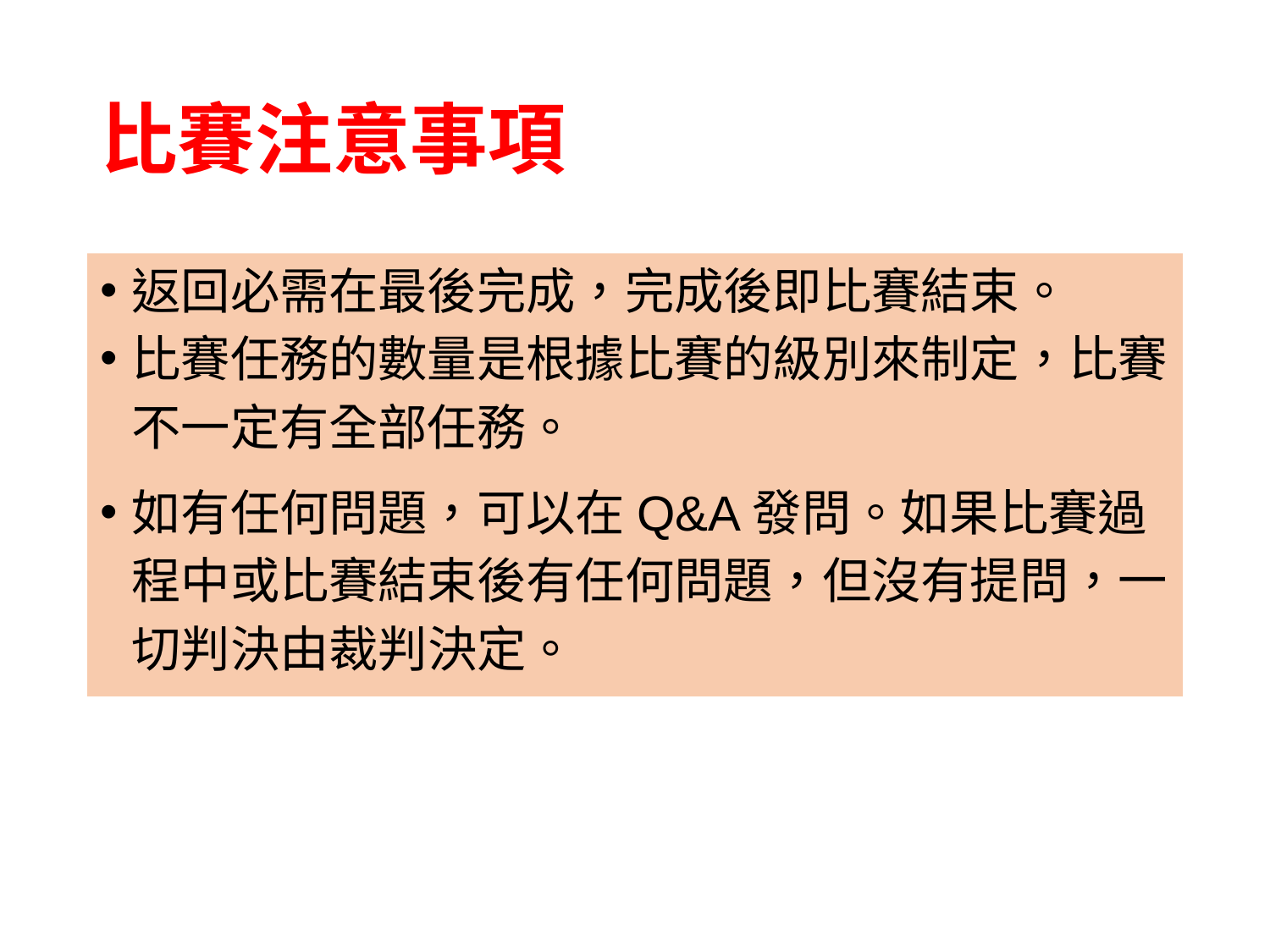

# 比賽注意事項
返回必需在最後完成，完成後即比賽結束。
比賽任務的數量是根據比賽的級別來制定，比賽不一定有全部任務。
如有任何問題，可以在Q&A發問。如果比賽過程中或比賽結束後有任何問題，但沒有提問，一切判決由裁判決定。